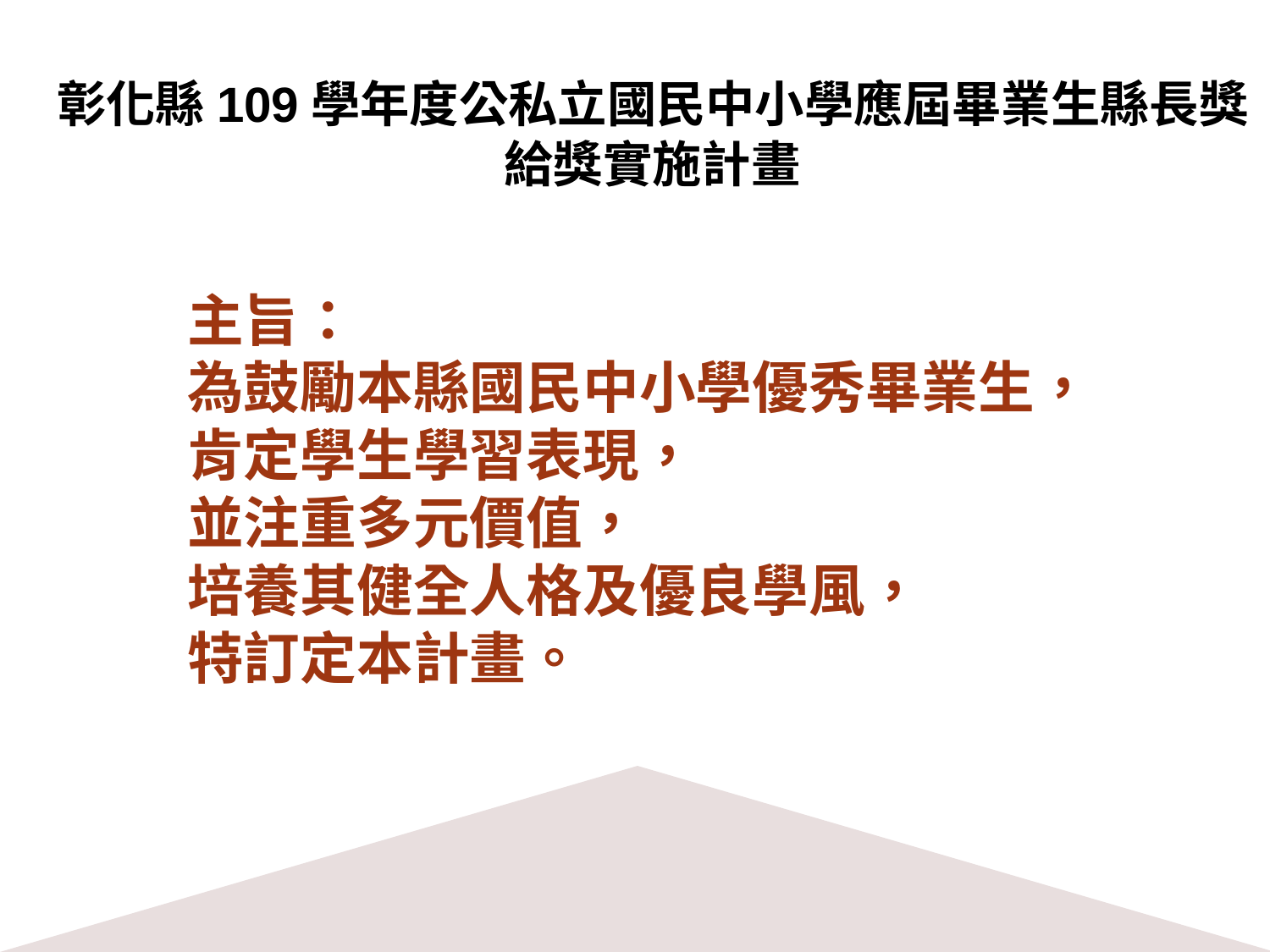

# 彰化縣109學年度公私立國民中小學應屆畢業生縣長獎給獎實施計畫
主旨：
為鼓勵本縣國民中小學優秀畢業生，
肯定學生學習表現，
並注重多元價值，
培養其健全人格及優良學風，
特訂定本計畫。